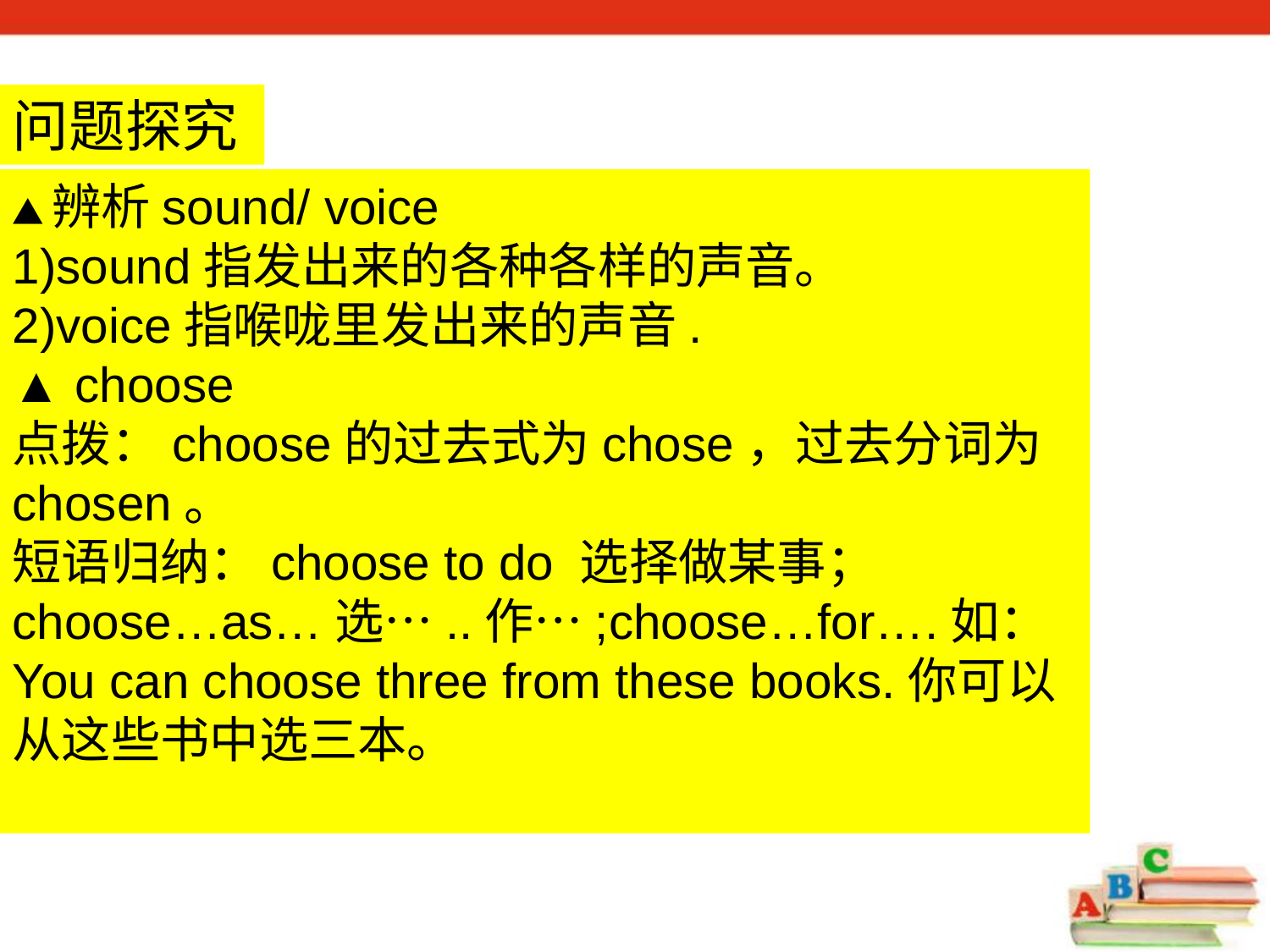

问题探究
▲辨析sound/ voice
sound指发出来的各种各样的声音。
voice指喉咙里发出来的声音.
▲ choose
点拨：choose的过去式为chose，过去分词为chosen。
短语归纳：choose to do 选择做某事；choose…as…选…..作…;choose…for….如：You can choose three from these books.你可以从这些书中选三本。